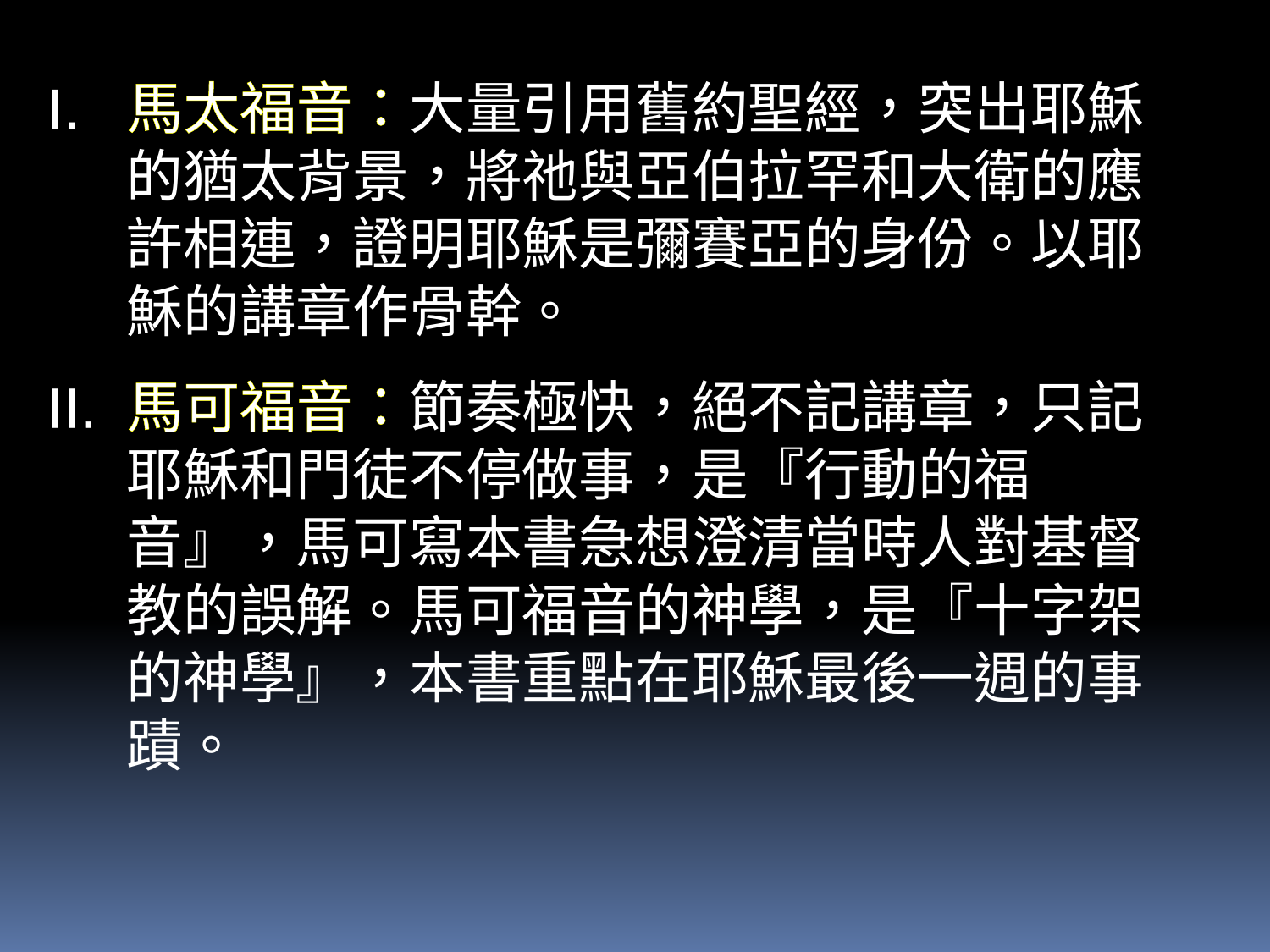

馬太福音：大量引用舊約聖經，突出耶穌的猶太背景，將祂與亞伯拉罕和大衛的應許相連，證明耶穌是彌賽亞的身份。以耶穌的講章作骨幹。
馬可福音：節奏極快，絕不記講章，只記耶穌和門徒不停做事，是『行動的福音』，馬可寫本書急想澄清當時人對基督教的誤解。馬可福音的神學，是『十字架的神學』，本書重點在耶穌最後一週的事蹟。